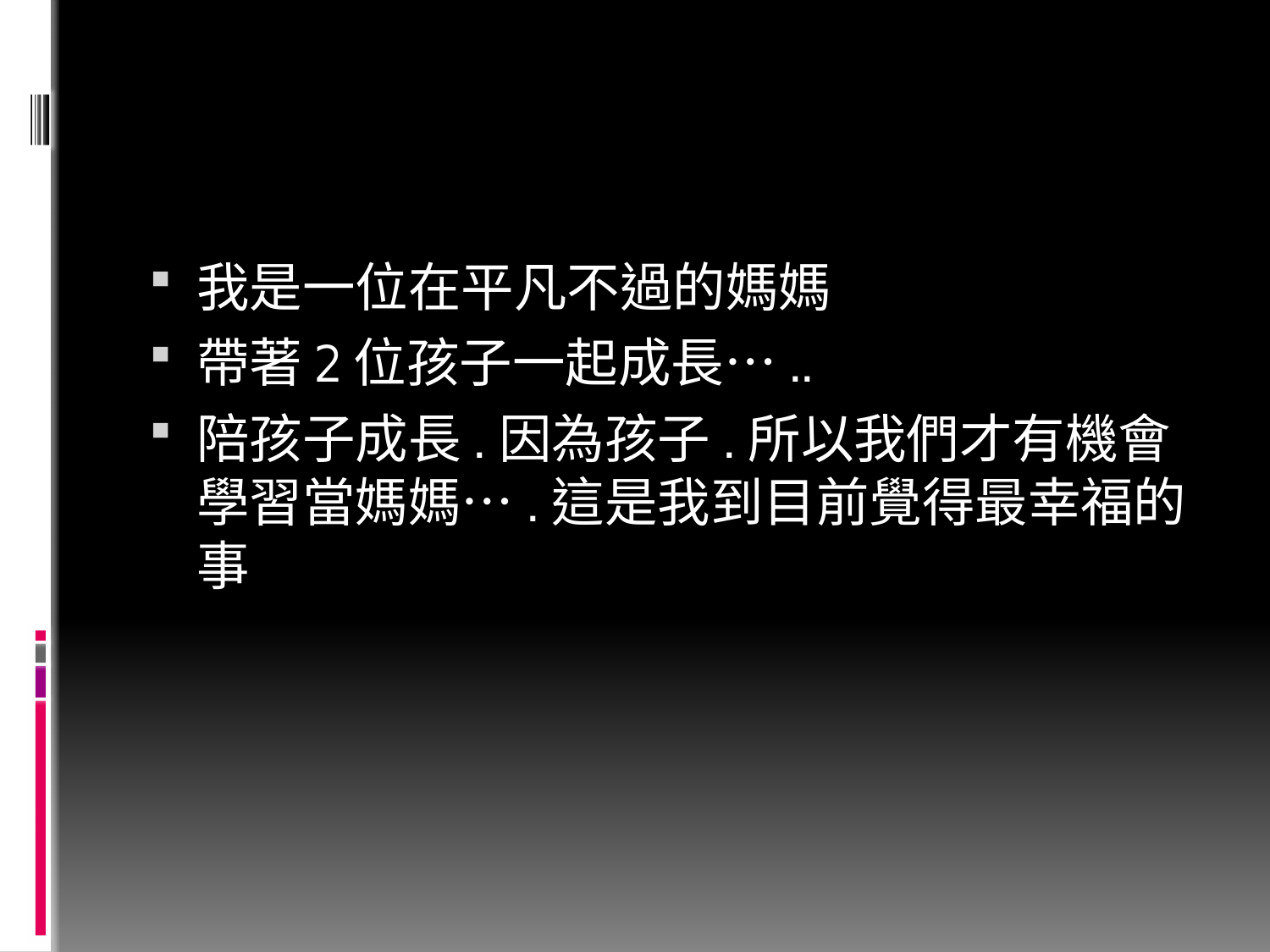

#
我是一位在平凡不過的媽媽
帶著2位孩子一起成長…..
陪孩子成長.因為孩子.所以我們才有機會學習當媽媽….這是我到目前覺得最幸福的事